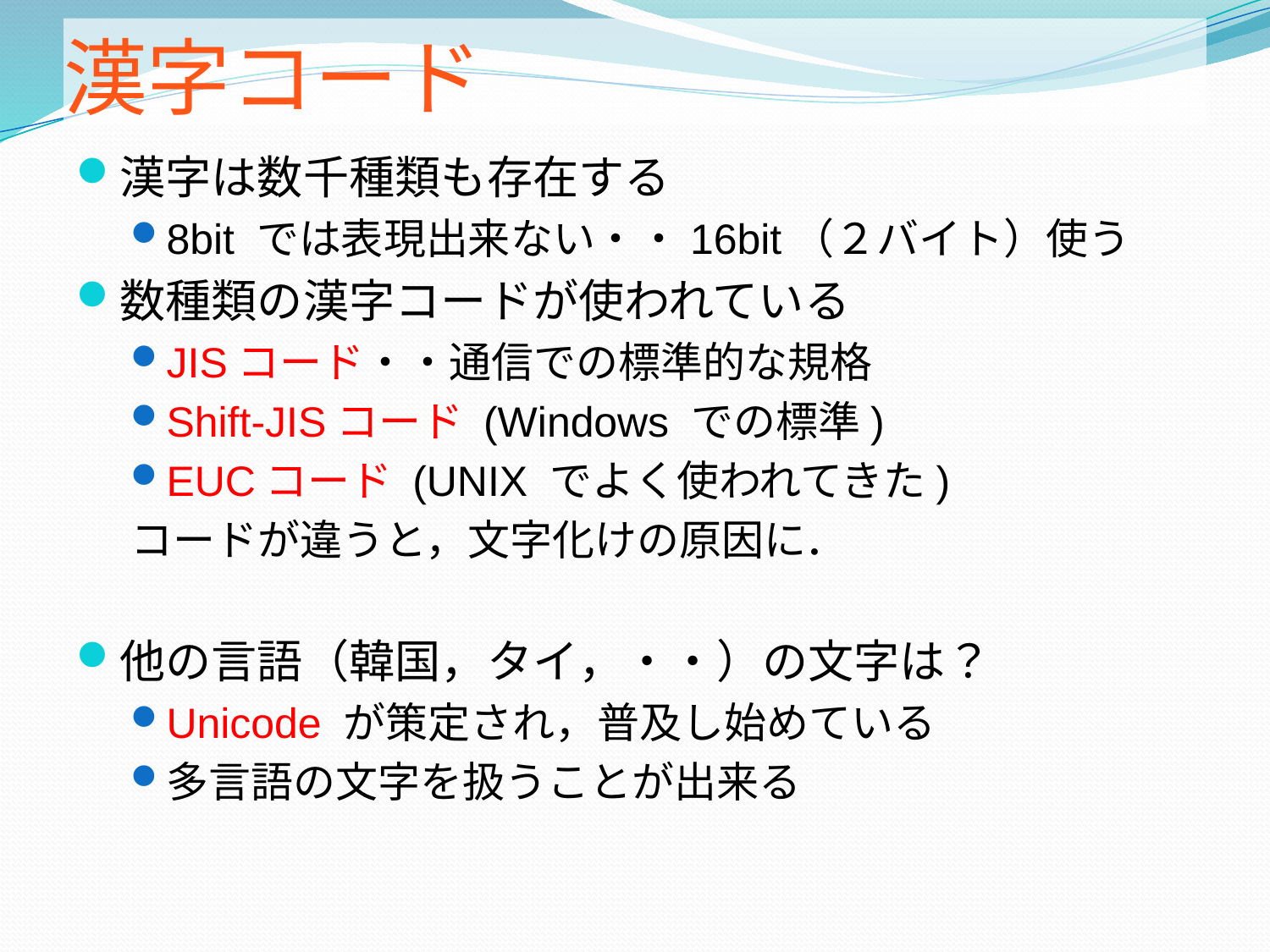

# 漢字コード
漢字は数千種類も存在する
8bit では表現出来ない・・16bit（２バイト）使う
数種類の漢字コードが使われている
JISコード・・通信での標準的な規格
Shift-JISコード (Windows での標準)
EUCコード (UNIX でよく使われてきた)
コードが違うと，文字化けの原因に．

他の言語（韓国，タイ，・・）の文字は？
Unicode が策定され，普及し始めている
多言語の文字を扱うことが出来る